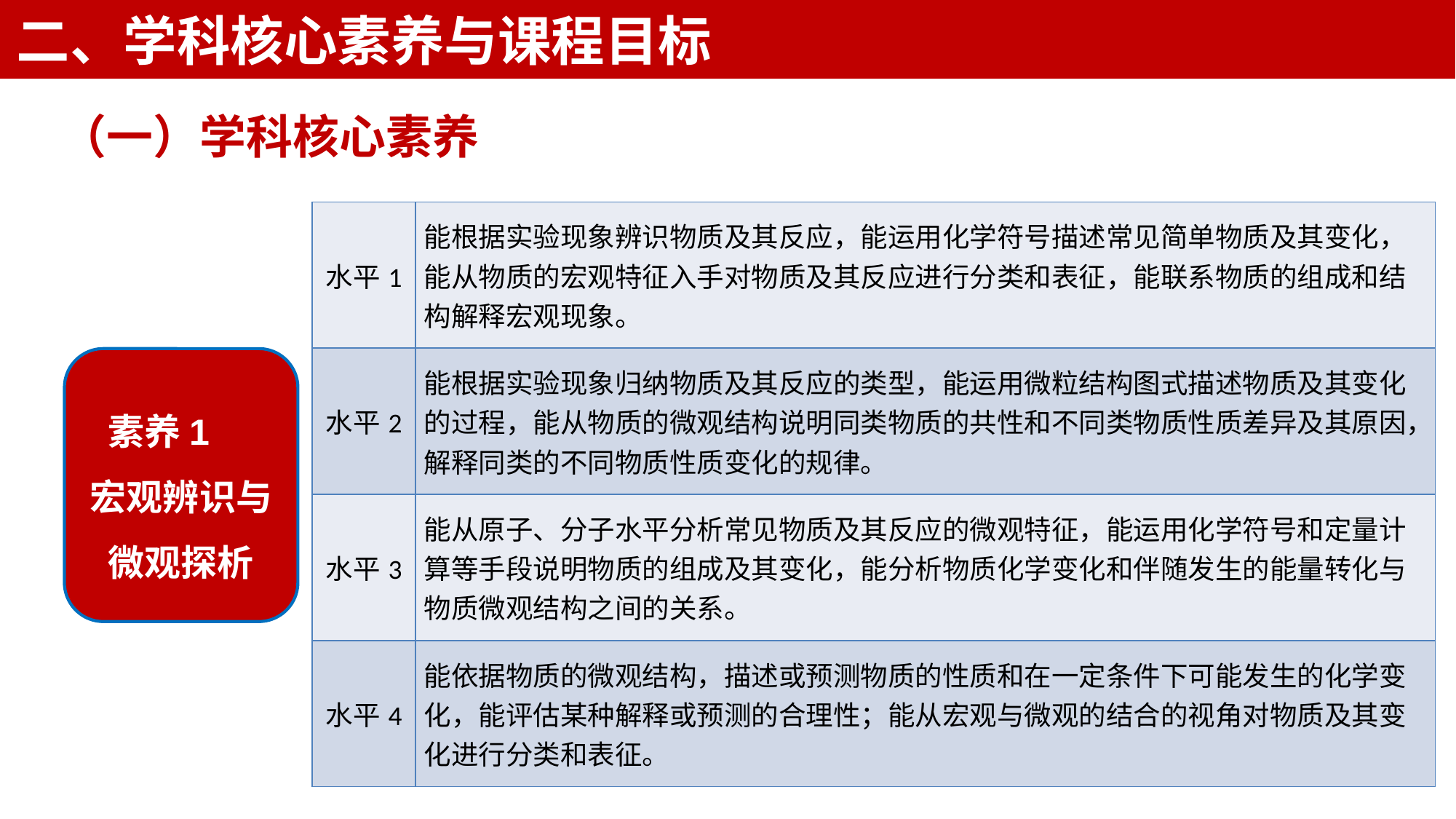

二、学科核心素养与课程目标
（一）学科核心素养
| 水平1 | 能根据实验现象辨识物质及其反应，能运用化学符号描述常见简单物质及其变化，能从物质的宏观特征入手对物质及其反应进行分类和表征，能联系物质的组成和结构解释宏观现象。 |
| --- | --- |
| 水平2 | 能根据实验现象归纳物质及其反应的类型，能运用微粒结构图式描述物质及其变化的过程，能从物质的微观结构说明同类物质的共性和不同类物质性质差异及其原因，解释同类的不同物质性质变化的规律。 |
| 水平3 | 能从原子、分子水平分析常见物质及其反应的微观特征，能运用化学符号和定量计算等手段说明物质的组成及其变化，能分析物质化学变化和伴随发生的能量转化与物质微观结构之间的关系。 |
| 水平4 | 能依据物质的微观结构，描述或预测物质的性质和在一定条件下可能发生的化学变化，能评估某种解释或预测的合理性；能从宏观与微观的结合的视角对物质及其变化进行分类和表征。 |
素养1
宏观辨识与
微观探析